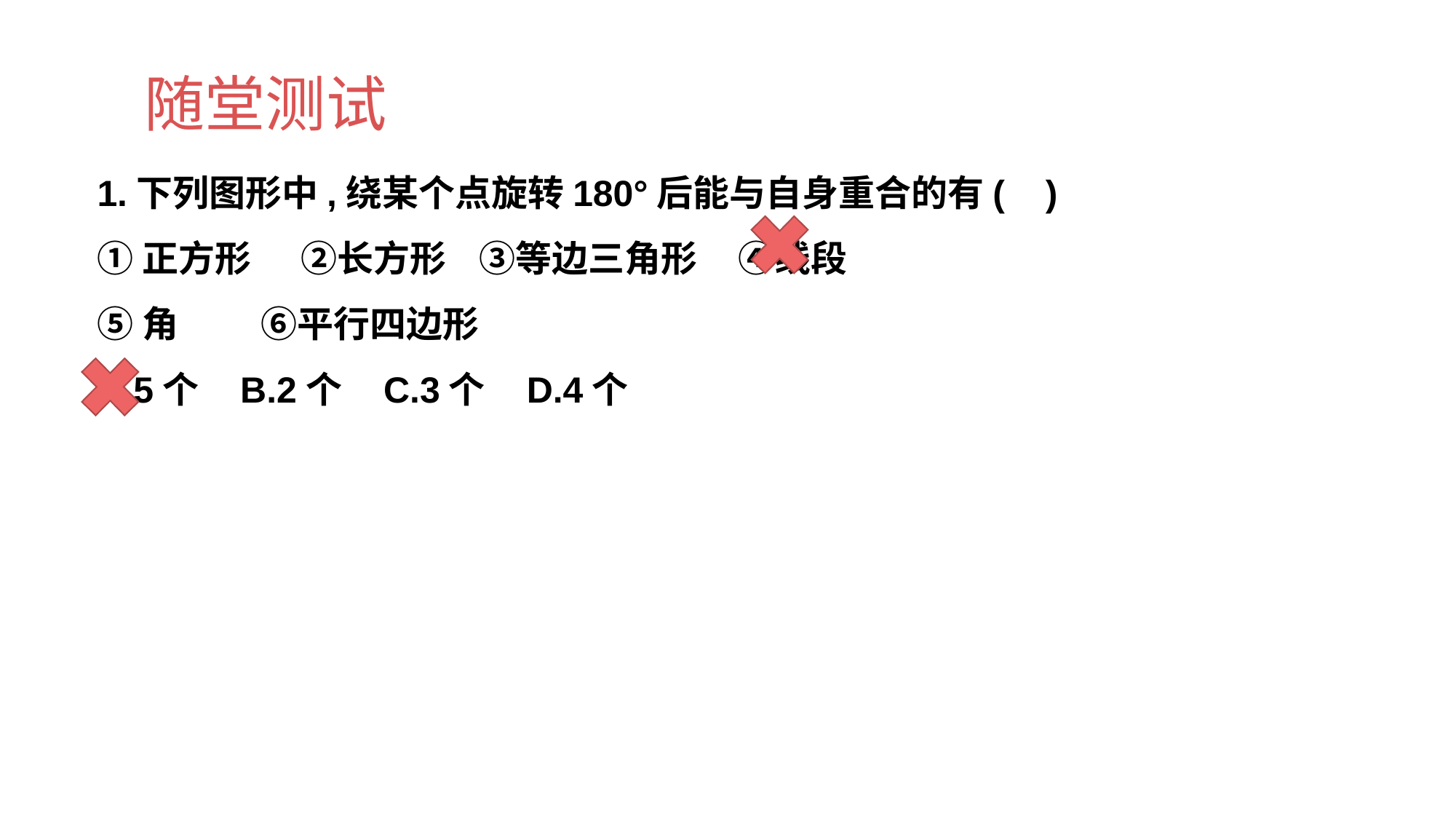

随堂测试
1.下列图形中,绕某个点旋转180°后能与自身重合的有(    )
①正方形      ②长方形    ③等边三角形     ④线段
⑤角          ⑥平行四边形
A.5个    B.2个    C.3个    D.4个